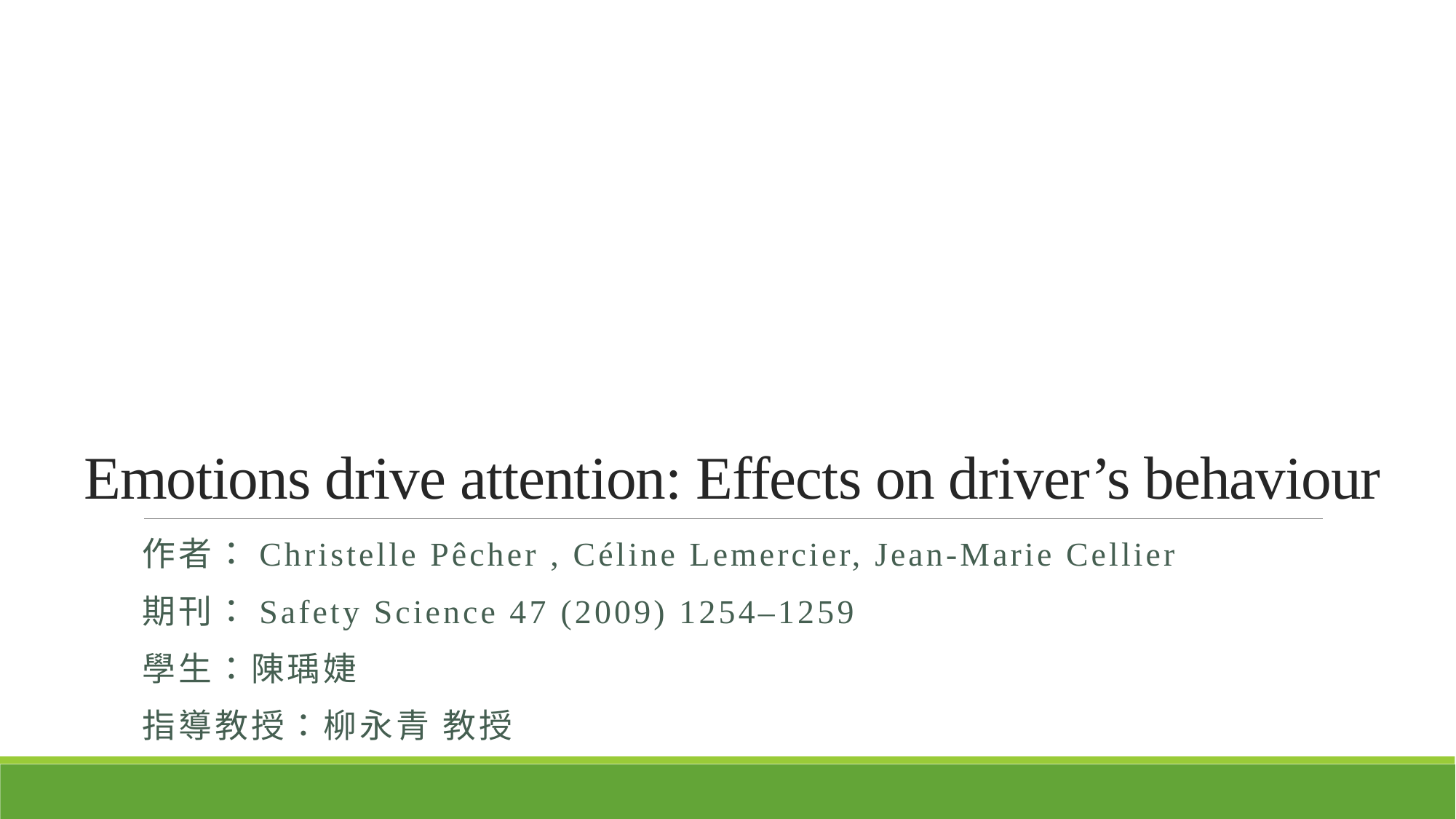

# Emotions drive attention: Effects on driver’s behaviour
作者：Christelle Pêcher , Céline Lemercier, Jean-Marie Cellier
期刊：Safety Science 47 (2009) 1254–1259
學生：陳瑀婕
指導教授：柳永青 教授